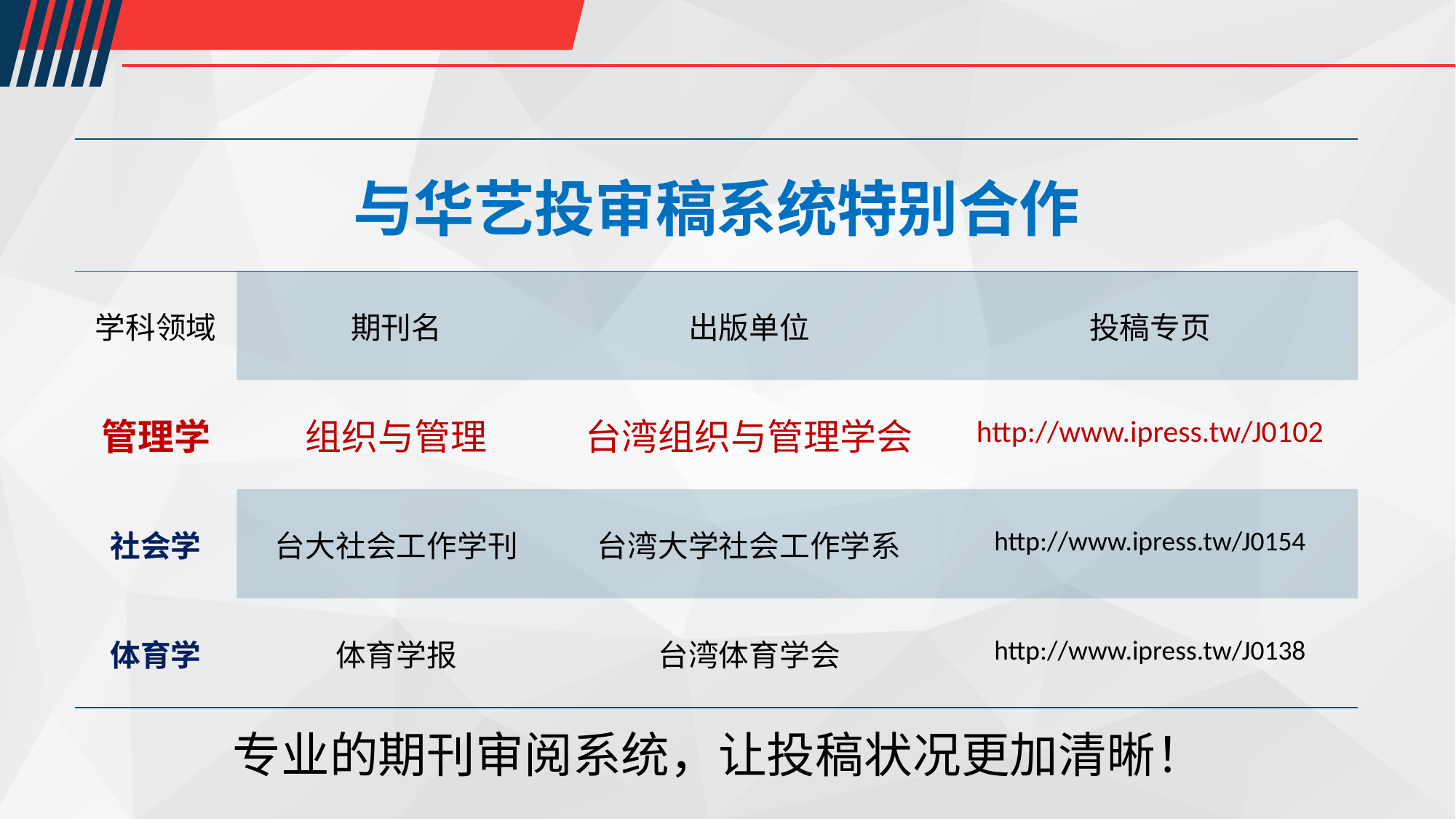

| 与华艺投审稿系统特别合作 |  |  |  |
| --- | --- | --- | --- |
| 学科领域 | 期刊名 | 出版单位 | 投稿专页 |
| 管理学 | 组织与管理 | 台湾组织与管理学会 | http://www.ipress.tw/J0102 |
| 社会学 | 台大社会工作学刊 | 台湾大学社会工作学系 | http://www.ipress.tw/J0154 |
| 体育学 | 体育学报 | 台湾体育学会 | http://www.ipress.tw/J0138 |
专业的期刊审阅系统，让投稿状况更加清晰！